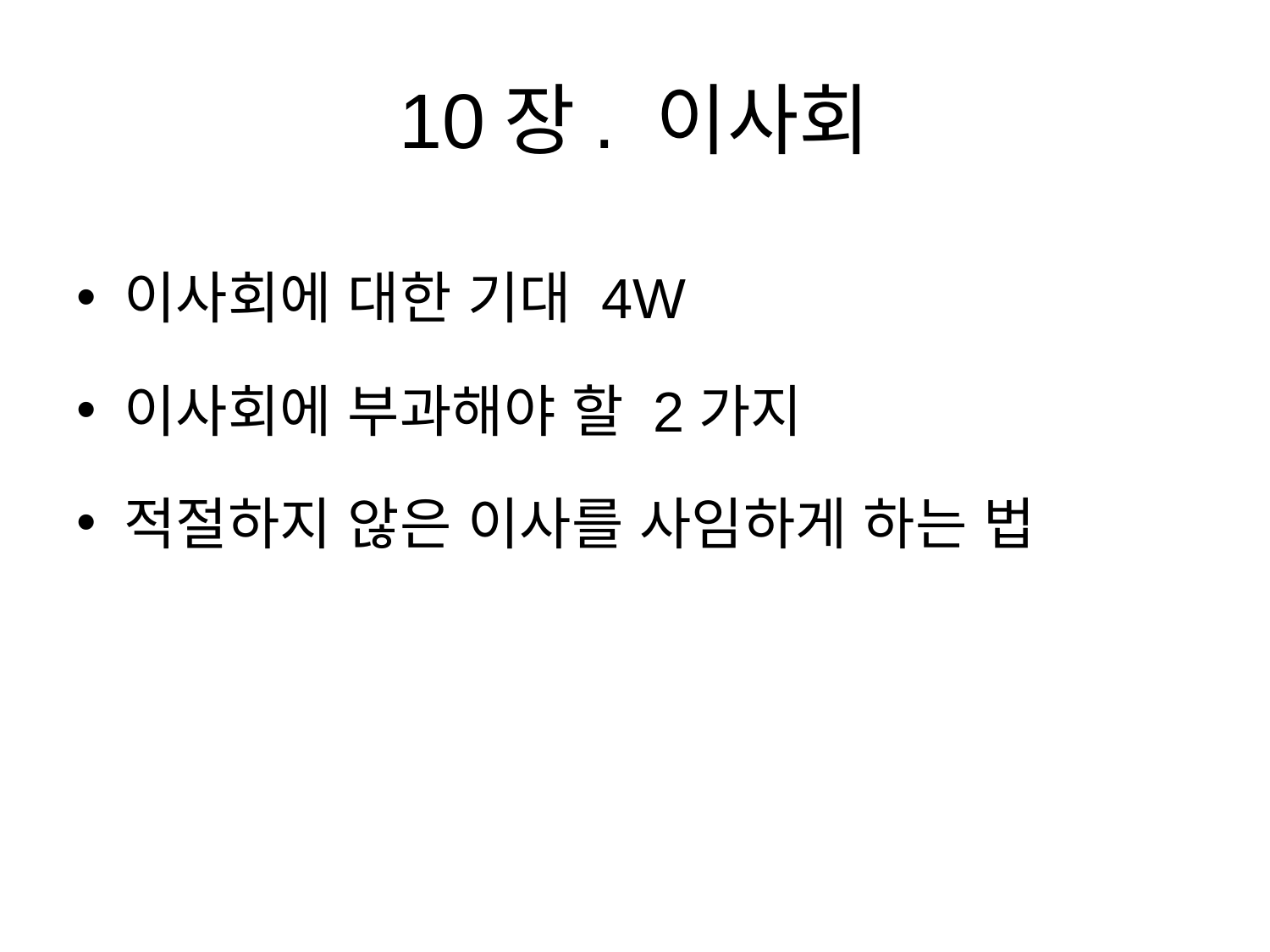

# 10장. 이사회
이사회에 대한 기대 4W
이사회에 부과해야 할 2가지
적절하지 않은 이사를 사임하게 하는 법